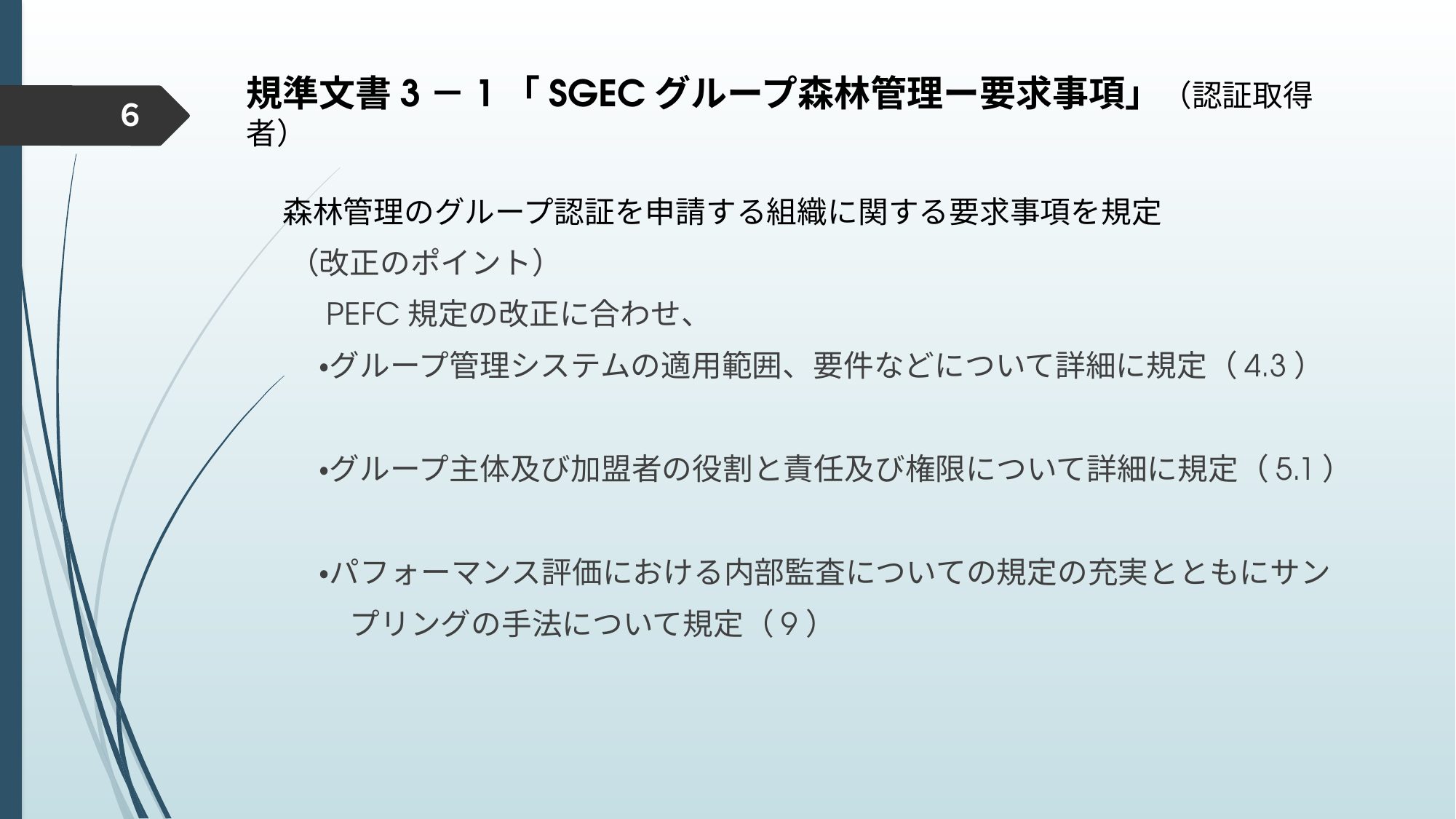

# 規準文書3－1「SGECグループ森林管理ー要求事項」（認証取得者） 　森林管理のグループ認証を申請する組織に関する要求事項を規定
６

（改正のポイント）
　PEFC規定の改正に合わせ、
　・グループ管理システムの適用範囲、要件などについて詳細に規定（4.3）

　・グループ主体及び加盟者の役割と責任及び権限について詳細に規定（5.1）

　・パフォーマンス評価における内部監査についての規定の充実とともにサン
　　プリングの手法について規定（9）